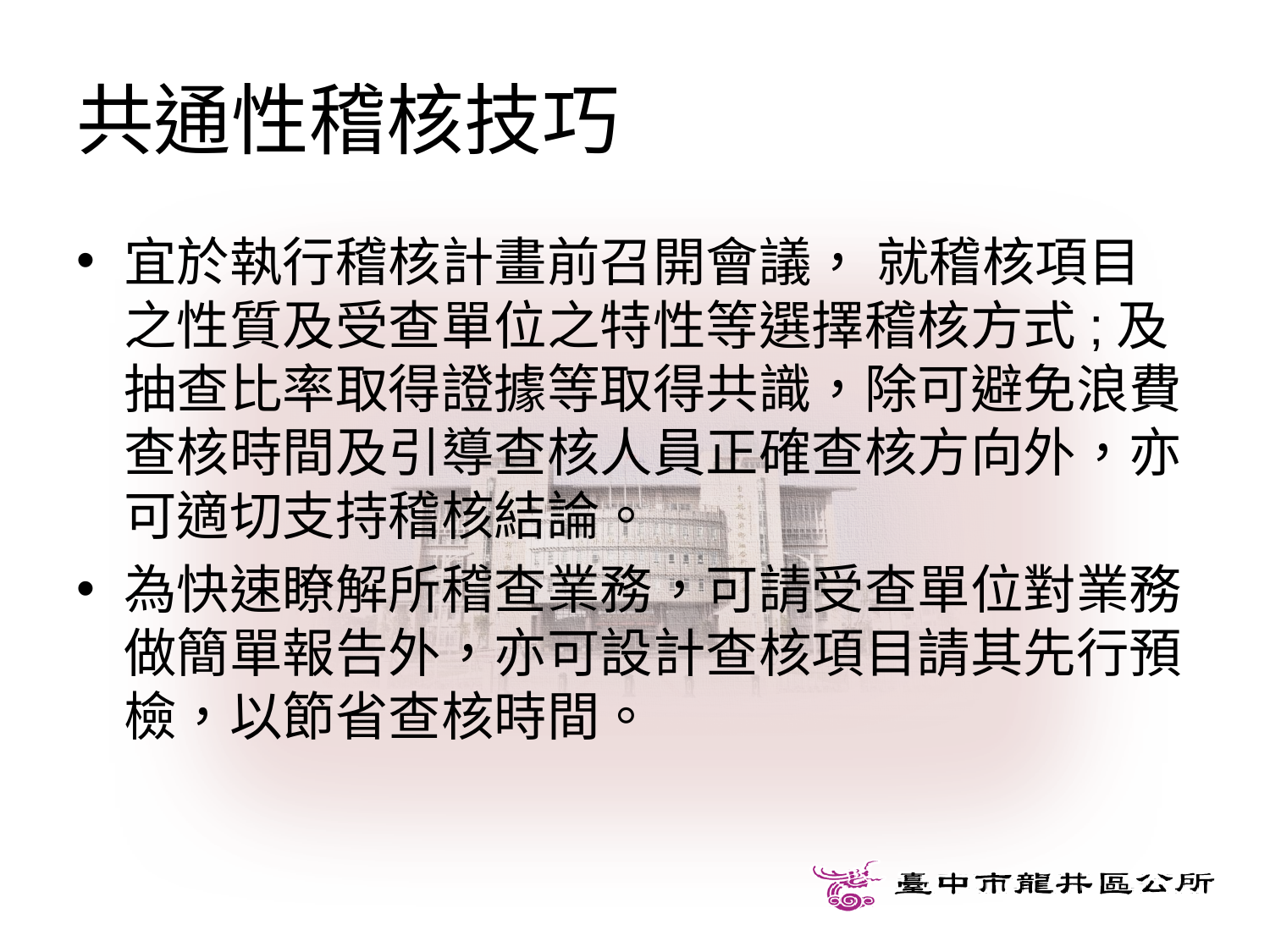

# 共通性稽核技巧
宜於執行稽核計畫前召開會議， 就稽核項目之性質及受查單位之特性等選擇稽核方式;及抽查比率取得證據等取得共識，除可避免浪費查核時間及引導查核人員正確查核方向外，亦可適切支持稽核結論。
為快速瞭解所稽查業務，可請受查單位對業務做簡單報告外，亦可設計查核項目請其先行預檢，以節省查核時間。